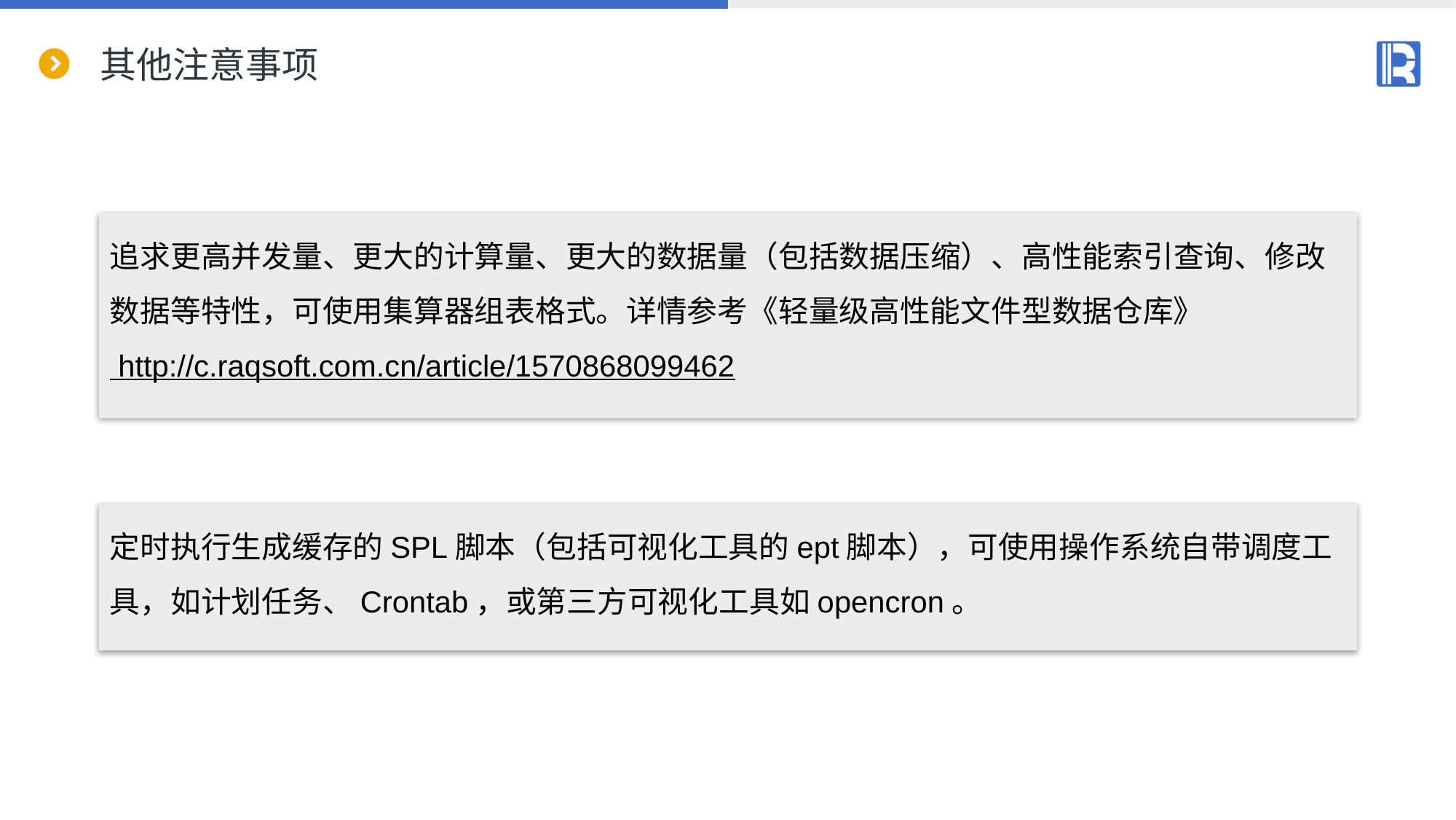

# 其他注意事项
追求更高并发量、更大的计算量、更大的数据量（包括数据压缩）、高性能索引查询、修改数据等特性，可使用集算器组表格式。详情参考《轻量级高性能文件型数据仓库》 http://c.raqsoft.com.cn/article/1570868099462
定时执行生成缓存的SPL脚本（包括可视化工具的ept脚本），可使用操作系统自带调度工具，如计划任务、Crontab，或第三方可视化工具如opencron。